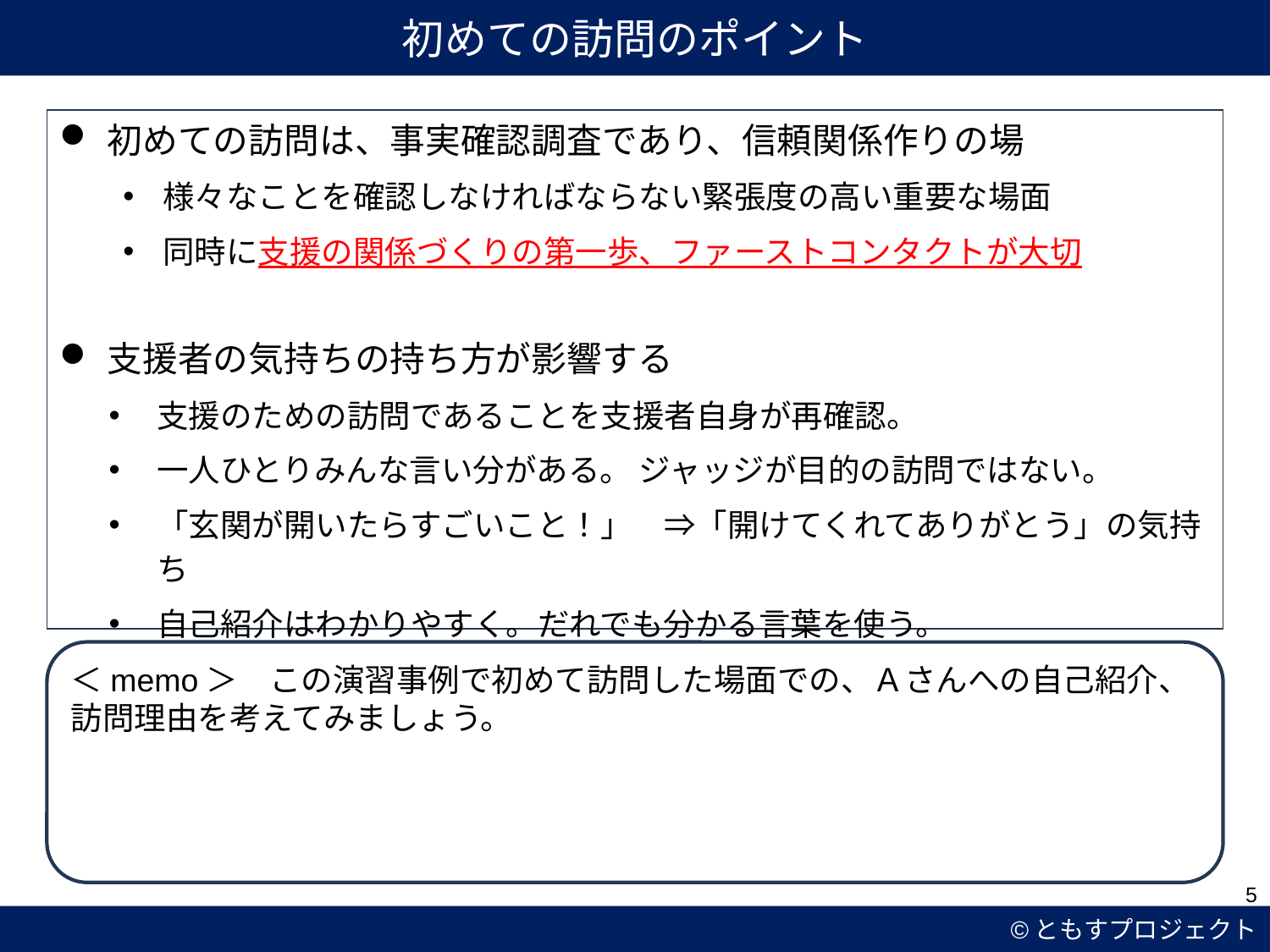

初めての訪問のポイント
初めての訪問は、事実確認調査であり、信頼関係作りの場
様々なことを確認しなければならない緊張度の高い重要な場面
同時に支援の関係づくりの第一歩、ファーストコンタクトが大切

支援者の気持ちの持ち方が影響する
支援のための訪問であることを支援者自身が再確認。
一人ひとりみんな言い分がある。 ジャッジが目的の訪問ではない。
「玄関が開いたらすごいこと！」　⇒「開けてくれてありがとう」の気持ち
自己紹介はわかりやすく。だれでも分かる言葉を使う。
＜memo＞　この演習事例で初めて訪問した場面での、Ａさんへの自己紹介、訪問理由を考えてみましょう。

5
©ともすプロジェクト